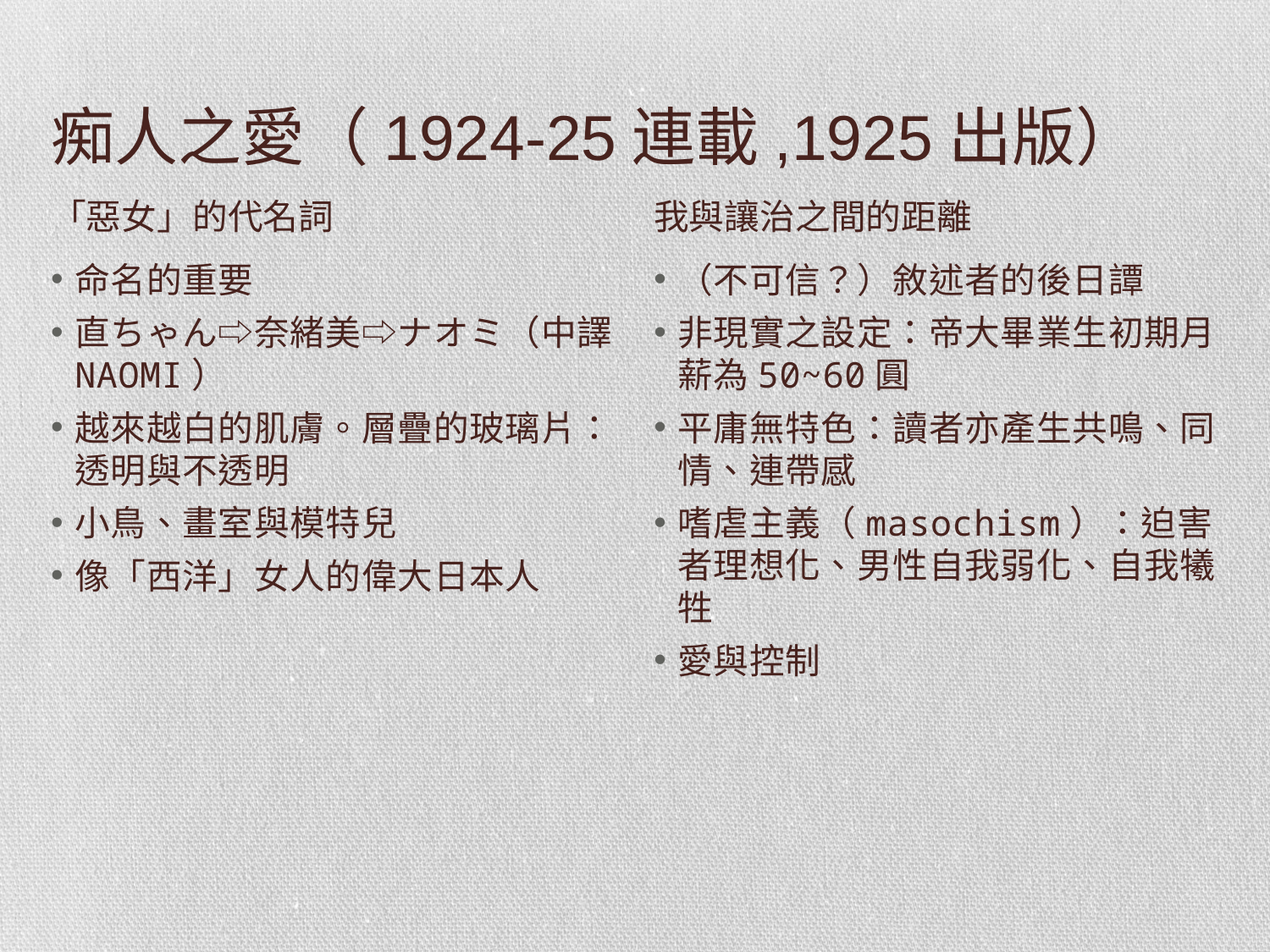

# 痴人之愛（1924-25連載,1925出版）
「惡女」的代名詞
我與讓治之間的距離
命名的重要
直ちゃん⇨奈緒美⇨ナオミ（中譯NAOMI）
越來越白的肌膚。層疊的玻璃片：透明與不透明
小鳥、畫室與模特兒
像「西洋」女人的偉大日本人

（不可信？）敘述者的後日譚
非現實之設定：帝大畢業生初期月薪為50~60圓
平庸無特色：讀者亦產生共鳴、同情、連帶感
嗜虐主義（masochism）：迫害者理想化、男性自我弱化、自我犧牲
愛與控制